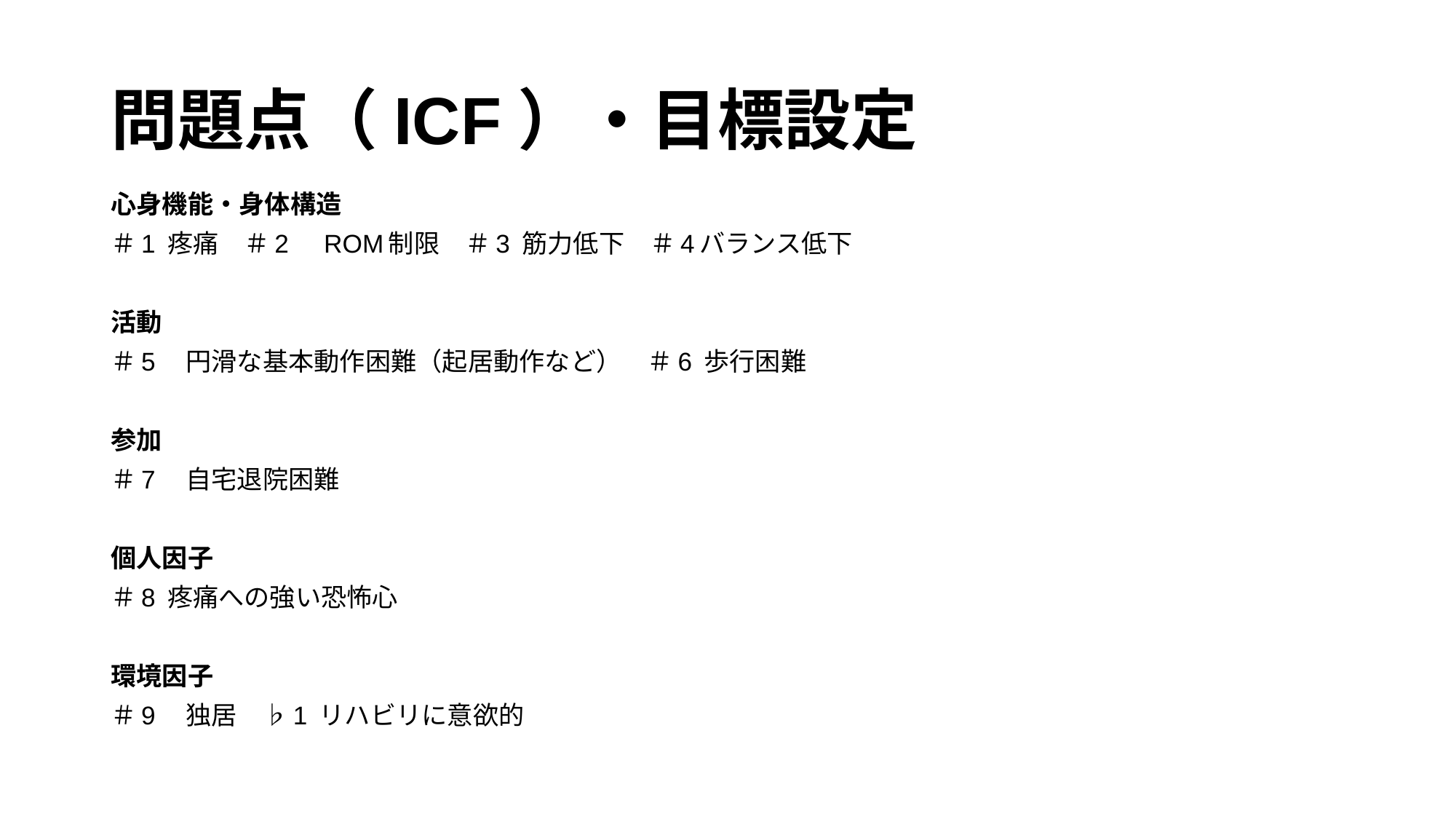

# 問題点（ICF）・目標設定
心身機能・身体構造
＃1 疼痛　＃2　ROM制限　＃3 筋力低下　＃4バランス低下

活動
＃5　円滑な基本動作困難（起居動作など）　＃6 歩行困難

参加
＃7　自宅退院困難

個人因子
＃8 疼痛への強い恐怖心

環境因子
＃9　独居　♭1 リハビリに意欲的